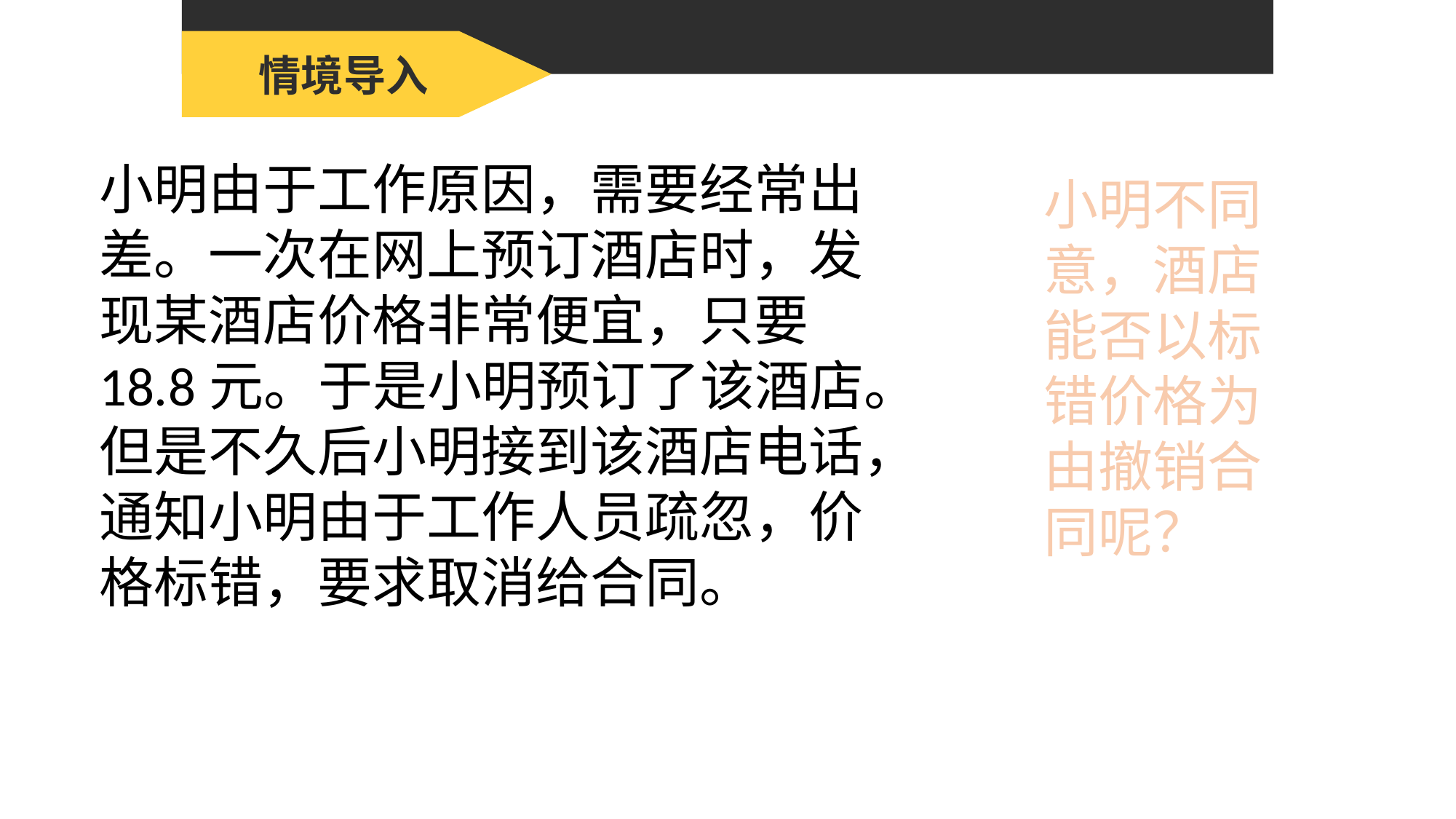

情境导入
小明由于工作原因，需要经常出差。一次在网上预订酒店时，发现某酒店价格非常便宜，只要18.8元。于是小明预订了该酒店。但是不久后小明接到该酒店电话，通知小明由于工作人员疏忽，价格标错，要求取消给合同。
小明不同意，酒店能否以标错价格为由撤销合同呢？